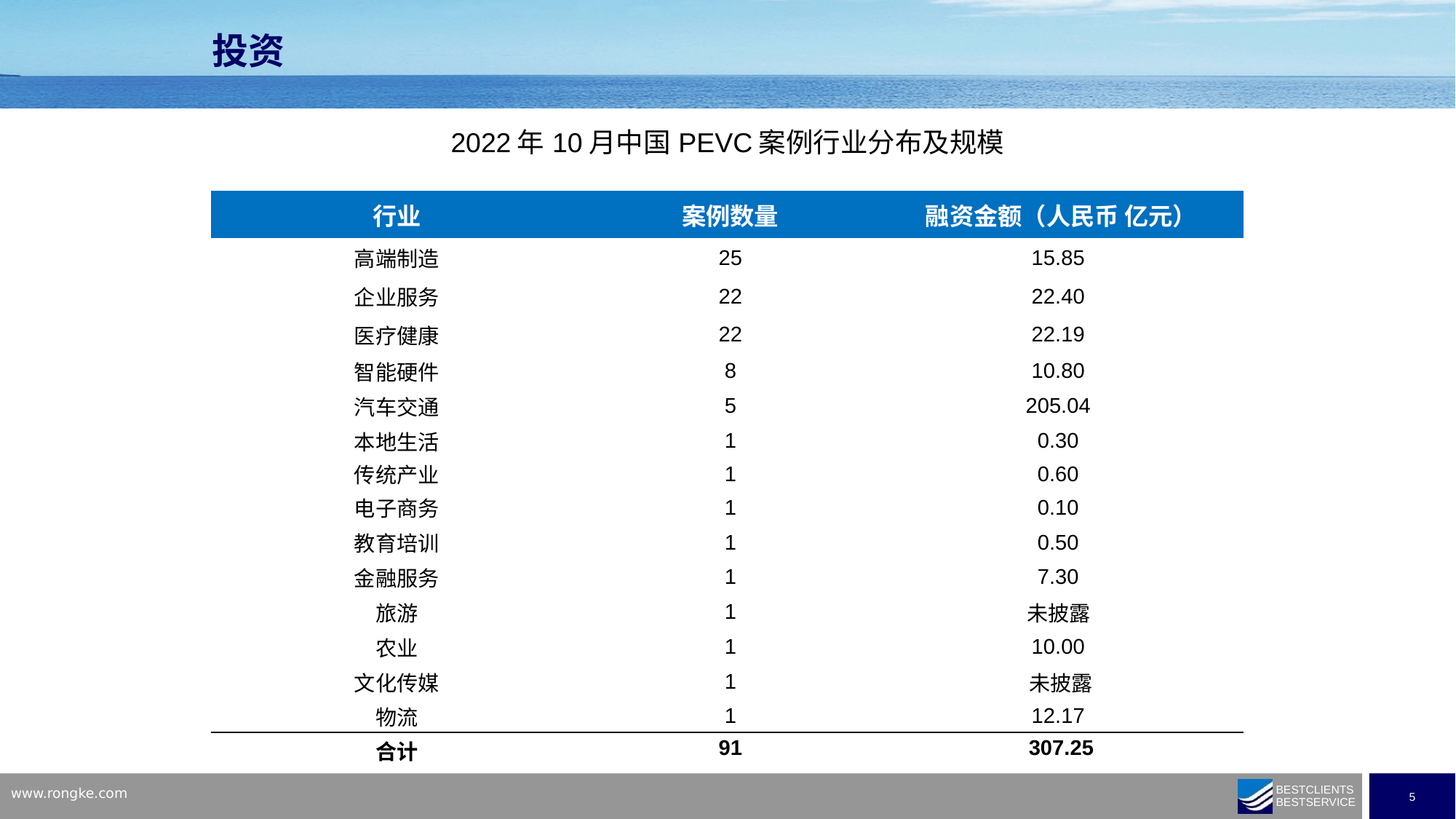

投资
| 2022年10月中国PEVC案例行业分布及规模 |  |  |
| --- | --- | --- |
| 行业 | 案例数量 | 融资金额（人民币 亿元） |
| 高端制造 | 25 | 15.85 |
| 企业服务 | 22 | 22.40 |
| 医疗健康 | 22 | 22.19 |
| 智能硬件 | 8 | 10.80 |
| 汽车交通 | 5 | 205.04 |
| 本地生活 | 1 | 0.30 |
| 传统产业 | 1 | 0.60 |
| 电子商务 | 1 | 0.10 |
| 教育培训 | 1 | 0.50 |
| 金融服务 | 1 | 7.30 |
| 旅游 | 1 | 未披露 |
| 农业 | 1 | 10.00 |
| 文化传媒 | 1 | 未披露 |
| 物流 | 1 | 12.17 |
| 合计 | 91 | 307.25 |